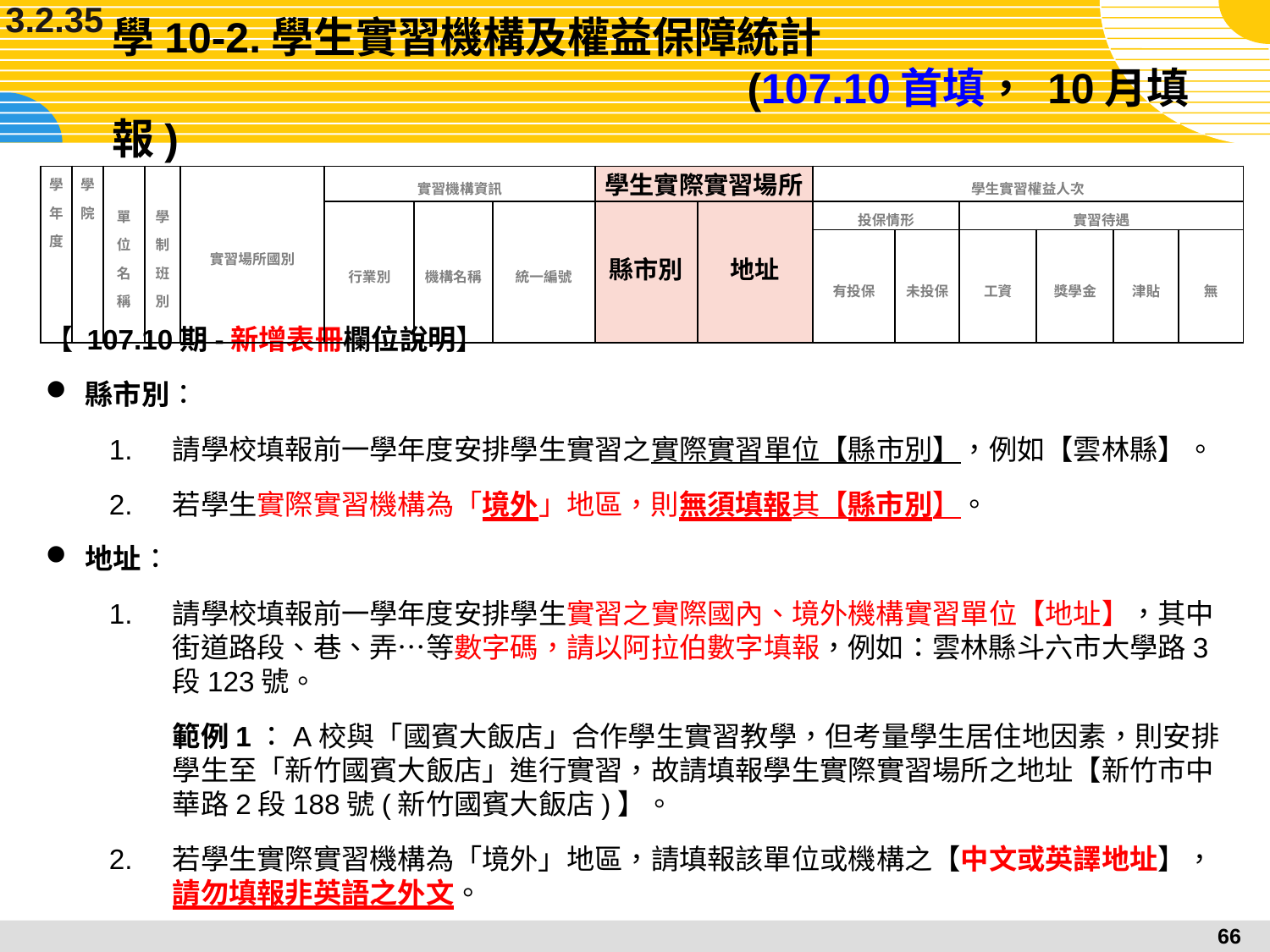

3.2.35
# 學10-2.學生實習機構及權益保障統計								(107.10首填， 10月填報)
| 學年度 | 學院 | 單位名稱 | 學制班別 | 實習場所國別 | 實習機構資訊 |  |  | 學生實際實習場所 |  | 學生實習權益人次 |  |  |  |  |  |
| --- | --- | --- | --- | --- | --- | --- | --- | --- | --- | --- | --- | --- | --- | --- | --- |
|  |  |  |  |  | 行業別 | 機構名稱 | 統一編號 | 縣市別 | 地址 | 投保情形 |  | 實習待遇 |  |  |  |
|  |  |  |  |  |  |  |  |  |  | 有投保 | 未投保 | 工資 | 獎學金 | 津貼 | 無 |
【 107.10期-新增表冊欄位說明】
縣市別：
請學校填報前一學年度安排學生實習之實際實習單位【縣市別】，例如【雲林縣】。
若學生實際實習機構為「境外」地區，則無須填報其【縣市別】。
地址：
請學校填報前一學年度安排學生實習之實際國內、境外機構實習單位【地址】，其中街道路段、巷、弄…等數字碼，請以阿拉伯數字填報，例如：雲林縣斗六市大學路3段123號。
	範例1：A校與「國賓大飯店」合作學生實習教學，但考量學生居住地因素，則安排學生至「新竹國賓大飯店」進行實習，故請填報學生實際實習場所之地址【新竹市中華路2段188號(新竹國賓大飯店)】。
若學生實際實習機構為「境外」地區，請填報該單位或機構之【中文或英譯地址】，請勿填報非英語之外文。